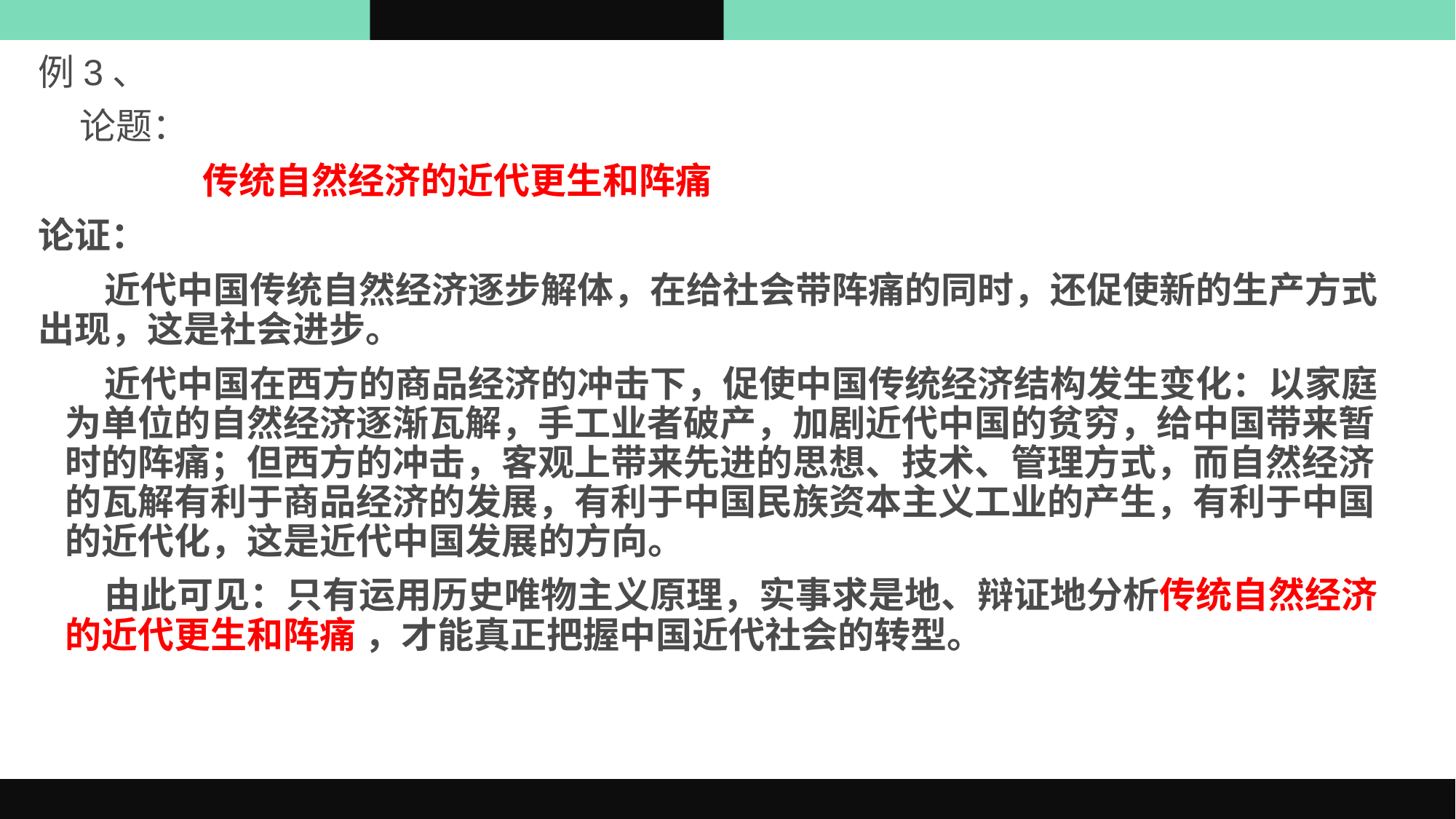

例3、
    论题：
                   传统自然经济的近代更生和阵痛
论证：
       近代中国传统自然经济逐步解体，在给社会带阵痛的同时，还促使新的生产方式出现，这是社会进步。
       近代中国在西方的商品经济的冲击下，促使中国传统经济结构发生变化：以家庭为单位的自然经济逐渐瓦解，手工业者破产，加剧近代中国的贫穷，给中国带来暂时的阵痛；但西方的冲击，客观上带来先进的思想、技术、管理方式，而自然经济的瓦解有利于商品经济的发展，有利于中国民族资本主义工业的产生，有利于中国的近代化，这是近代中国发展的方向。
       由此可见：只有运用历史唯物主义原理，实事求是地、辩证地分析传统自然经济的近代更生和阵痛 ，才能真正把握中国近代社会的转型。